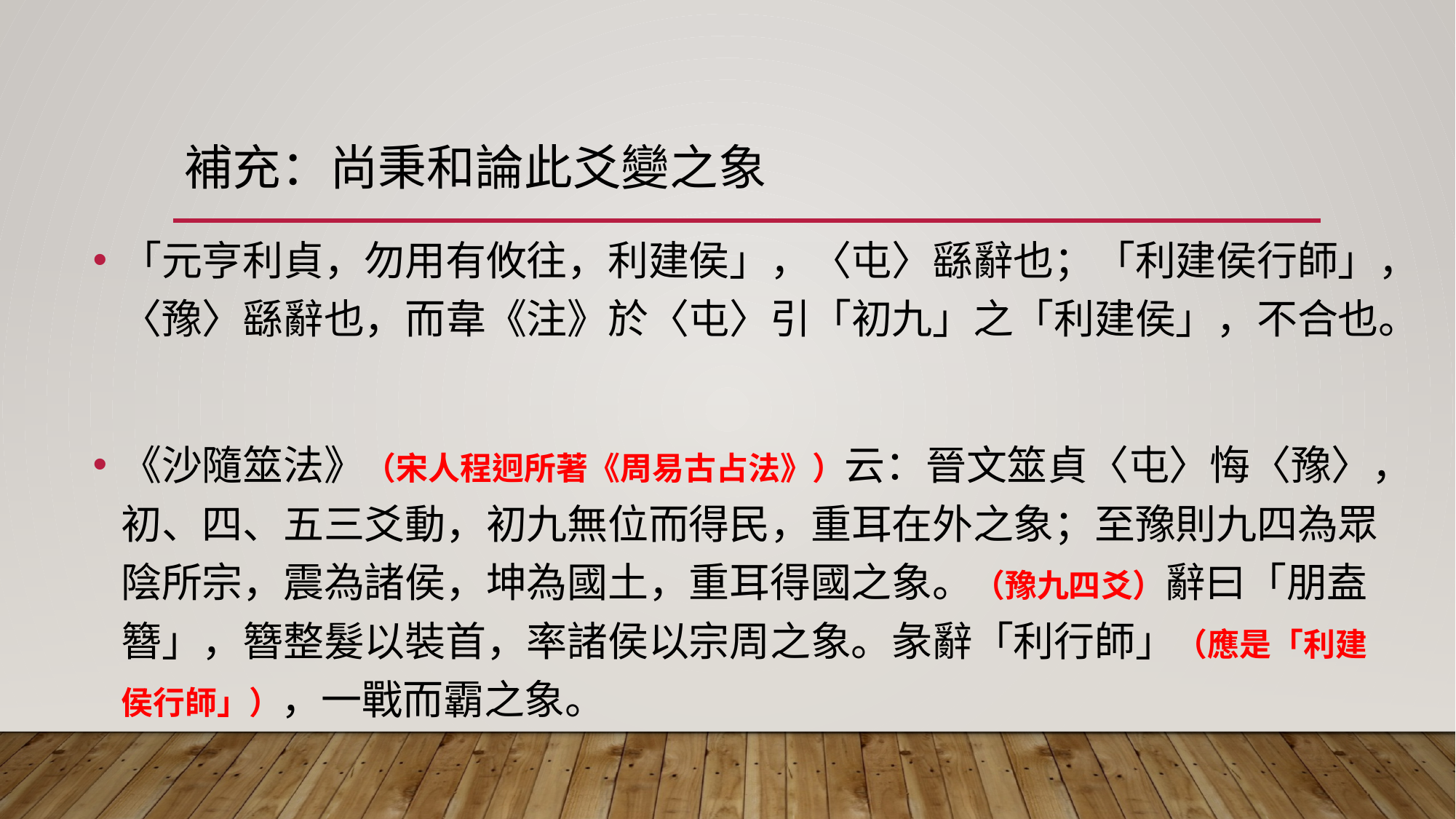

# 補充：尚秉和論此爻變之象
「元亨利貞，勿用有攸往，利建侯」，〈屯〉繇辭也；「利建侯行師」，〈豫〉繇辭也，而韋《注》於〈屯〉引「初九」之「利建侯」，不合也。

《沙隨筮法》（宋人程迥所著《周易古占法》）云：晉文筮貞〈屯〉悔〈豫〉，初、四、五三爻動，初九無位而得民，重耳在外之象；至豫則九四為眾陰所宗，震為諸侯，坤為國土，重耳得國之象。（豫九四爻）辭曰「朋盍簪」，簪整髮以裝首，率諸侯以宗周之象。彖辭「利行師」（應是「利建侯行師」），一戰而霸之象。